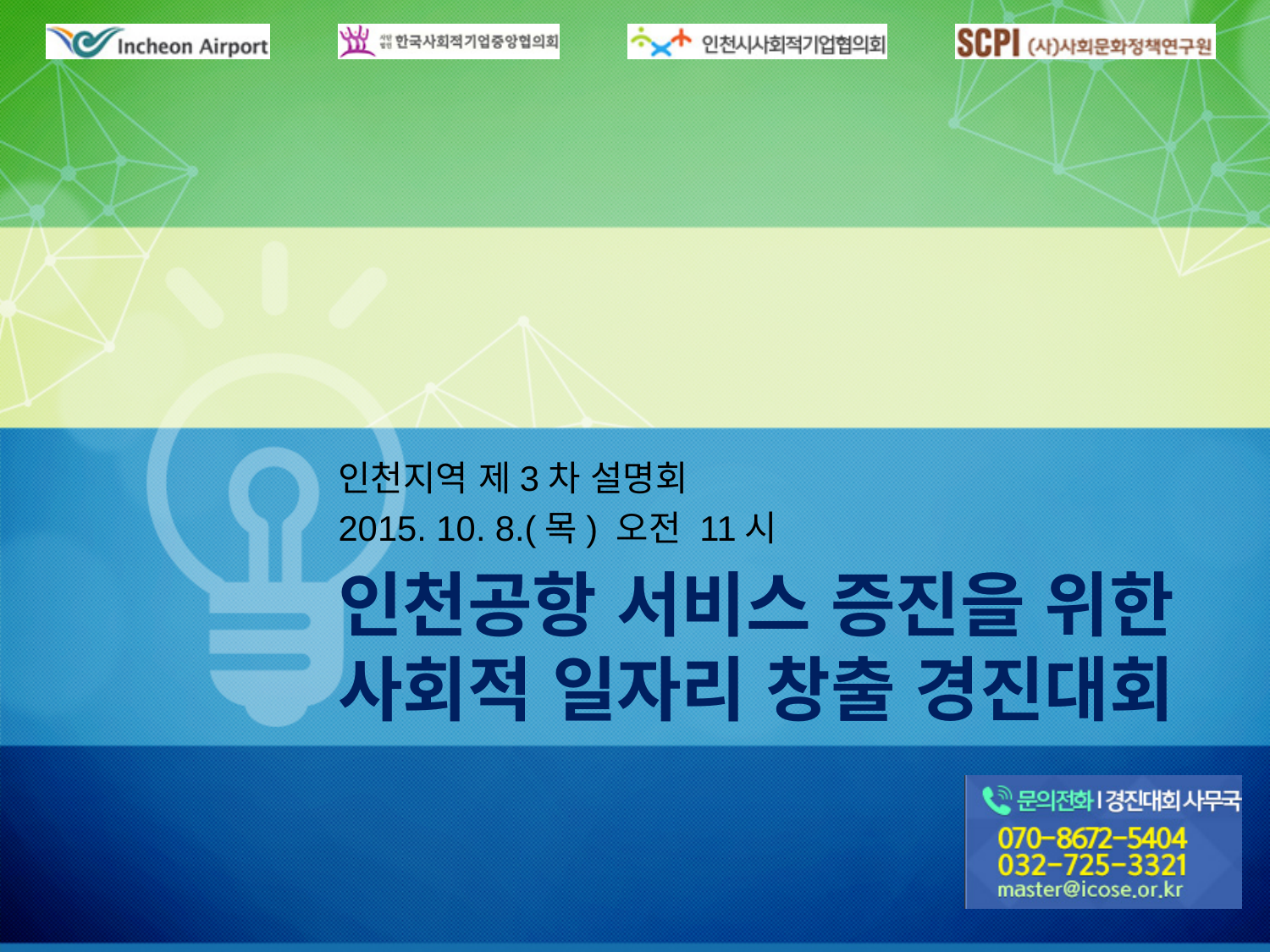

인천지역 제3차 설명회
2015. 10. 8.(목) 오전 11시
# 인천공항 서비스 증진을 위한 사회적 일자리 창출 경진대회